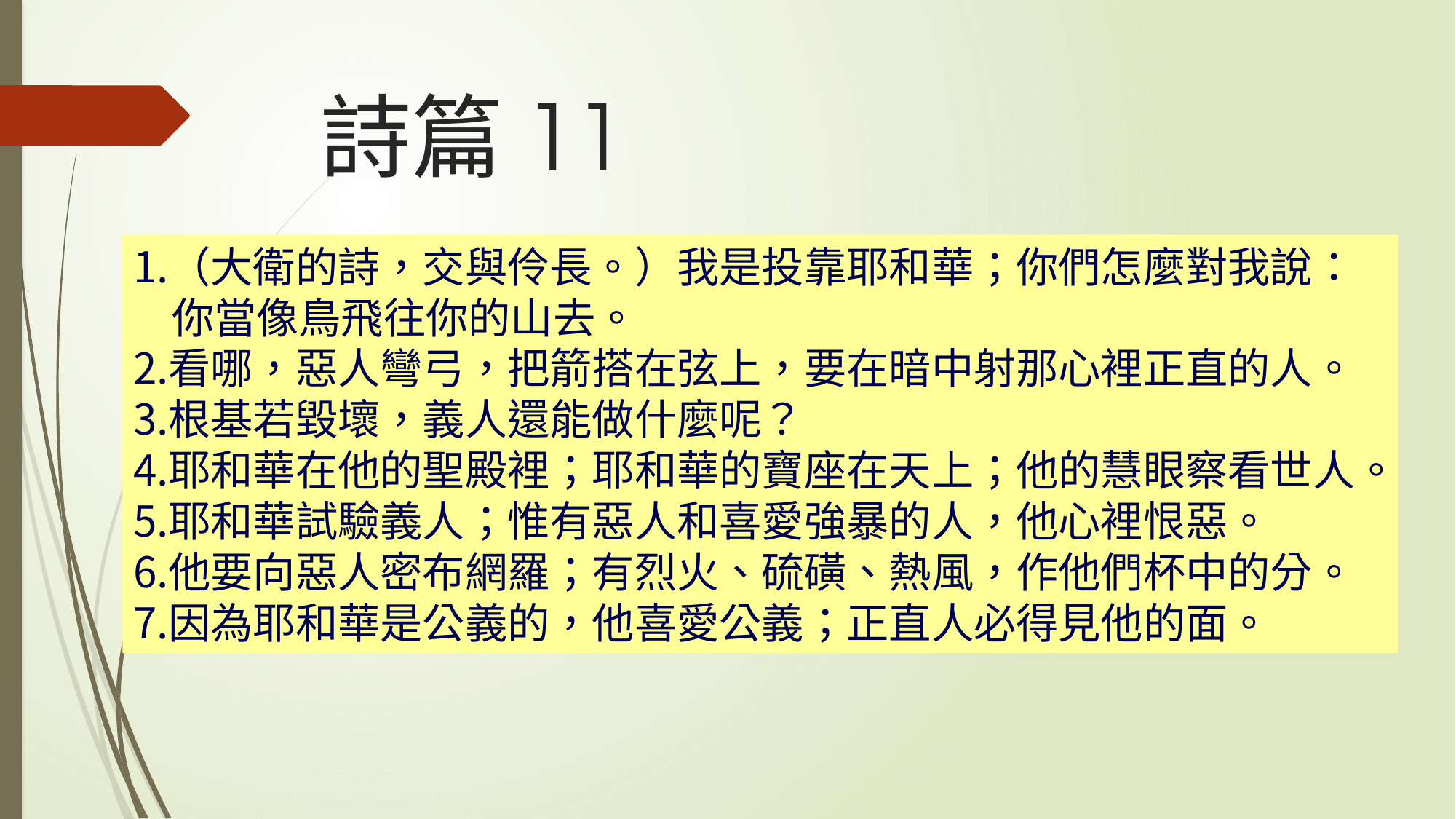

# 詩篇11
（大衛的詩，交與伶長。）我是投靠耶和華；你們怎麼對我說：
   你當像鳥飛往你的山去。
看哪，惡人彎弓，把箭搭在弦上，要在暗中射那心裡正直的人。
根基若毀壞，義人還能做什麼呢？
耶和華在他的聖殿裡；耶和華的寶座在天上；他的慧眼察看世人。
耶和華試驗義人；惟有惡人和喜愛強暴的人，他心裡恨惡。
他要向惡人密布網羅；有烈火、硫磺、熱風，作他們杯中的分。
因為耶和華是公義的，他喜愛公義；正直人必得見他的面。